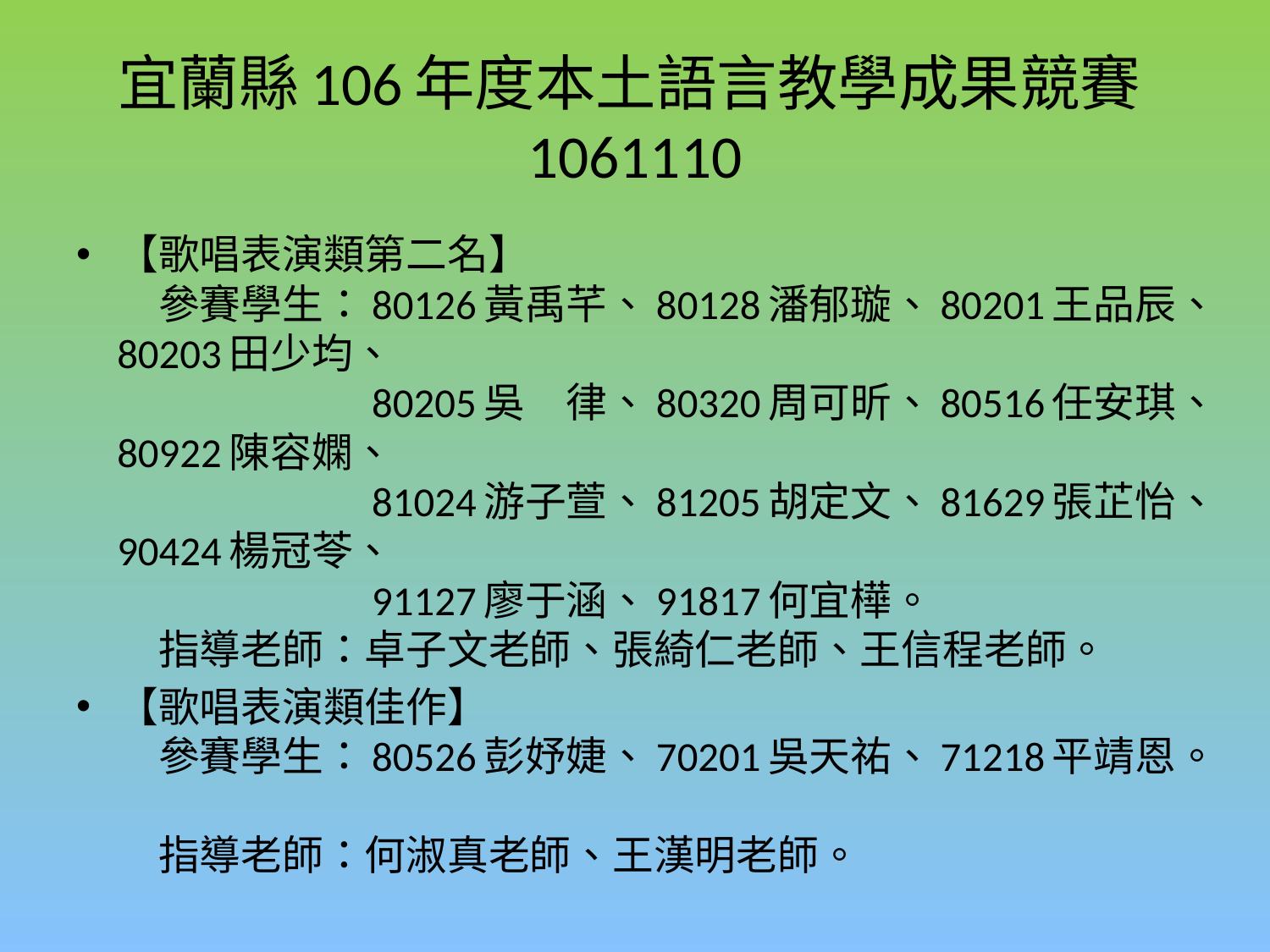

# 宜蘭縣106年度本土語言教學成果競賽1061110
【歌唱表演類第二名】
　參賽學生：80126黃禹芊、80128潘郁璇、80201王品辰、80203田少均、
　　　　　　80205吳　律、80320周可昕、80516任安琪、80922陳容嫻、
　　　　　　81024游子萱、81205胡定文、81629張芷怡、90424楊冠苓、
　　　　　　91127廖于涵、91817何宜樺。
　指導老師：卓子文老師、張綺仁老師、王信程老師。
【歌唱表演類佳作】
　參賽學生：80526彭妤婕、70201吳天祐、71218平靖恩。
　指導老師：何淑真老師、王漢明老師。